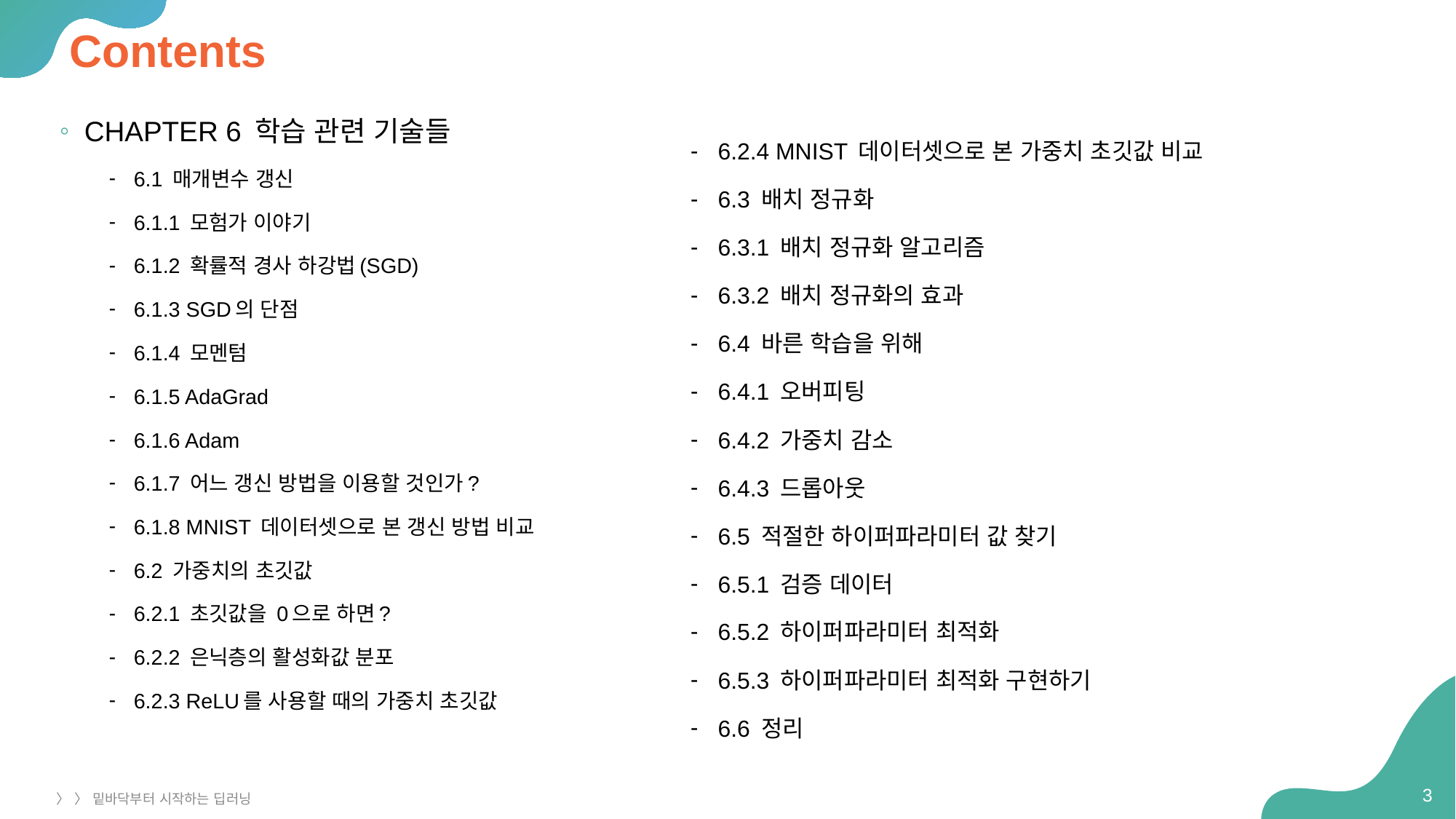

# Contents
CHAPTER 6 학습 관련 기술들
6.1 매개변수 갱신
6.1.1 모험가 이야기
6.1.2 확률적 경사 하강법(SGD)
6.1.3 SGD의 단점
6.1.4 모멘텀
6.1.5 AdaGrad
6.1.6 Adam
6.1.7 어느 갱신 방법을 이용할 것인가?
6.1.8 MNIST 데이터셋으로 본 갱신 방법 비교
6.2 가중치의 초깃값
6.2.1 초깃값을 0으로 하면?
6.2.2 은닉층의 활성화값 분포
6.2.3 ReLU를 사용할 때의 가중치 초깃값
6.2.4 MNIST 데이터셋으로 본 가중치 초깃값 비교
6.3 배치 정규화
6.3.1 배치 정규화 알고리즘
6.3.2 배치 정규화의 효과
6.4 바른 학습을 위해
6.4.1 오버피팅
6.4.2 가중치 감소
6.4.3 드롭아웃
6.5 적절한 하이퍼파라미터 값 찾기
6.5.1 검증 데이터
6.5.2 하이퍼파라미터 최적화
6.5.3 하이퍼파라미터 최적화 구현하기
6.6 정리

3
〉 〉 밑바닥부터 시작하는 딥러닝